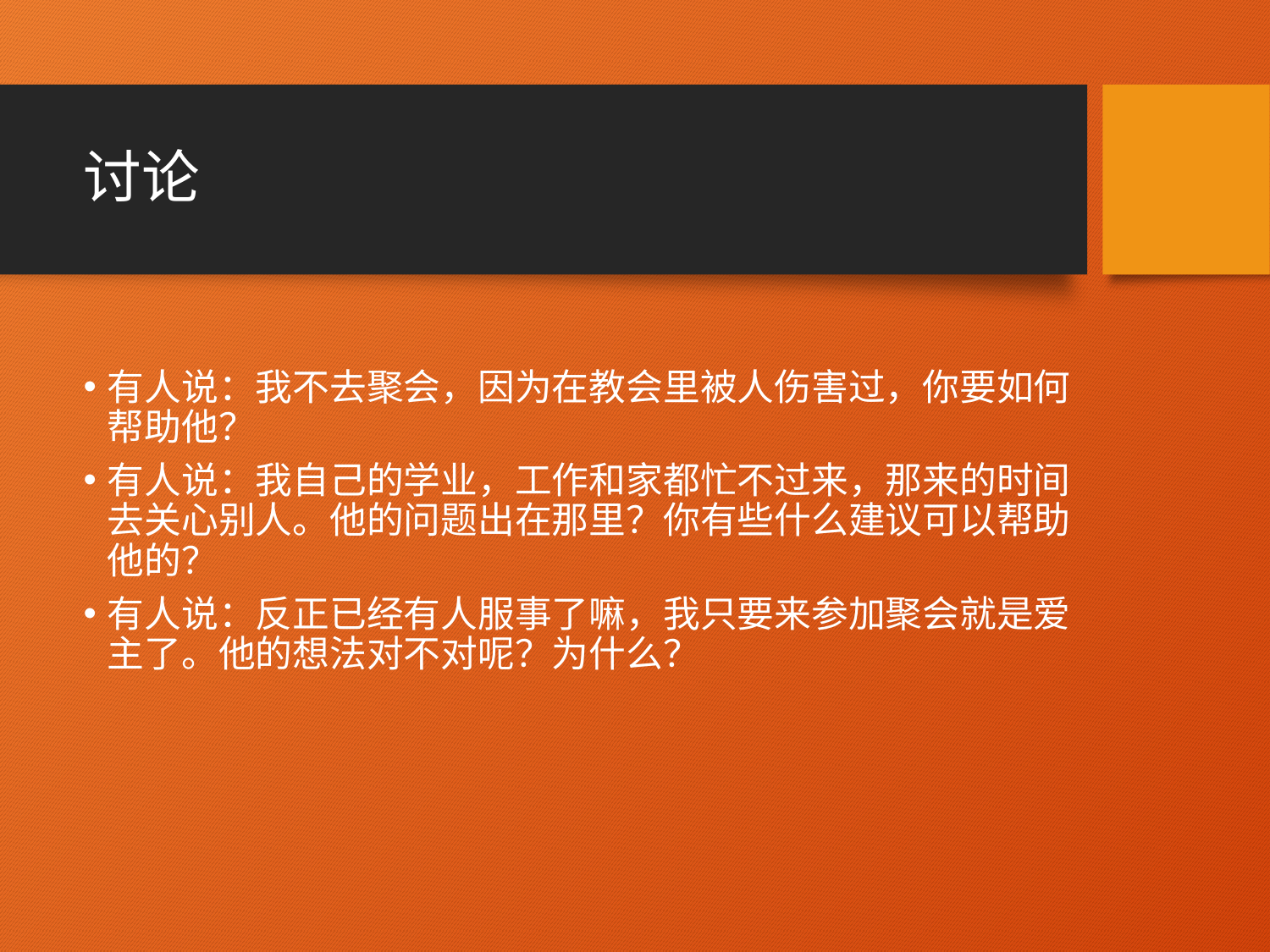

# 讨论
有人说：我不去聚会，因为在教会里被人伤害过，你要如何帮助他？
有人说：我自己的学业，工作和家都忙不过来，那来的时间去关心别人。他的问题出在那里？你有些什么建议可以帮助他的？
有人说：反正已经有人服事了嘛，我只要来参加聚会就是爱主了。他的想法对不对呢？为什么？